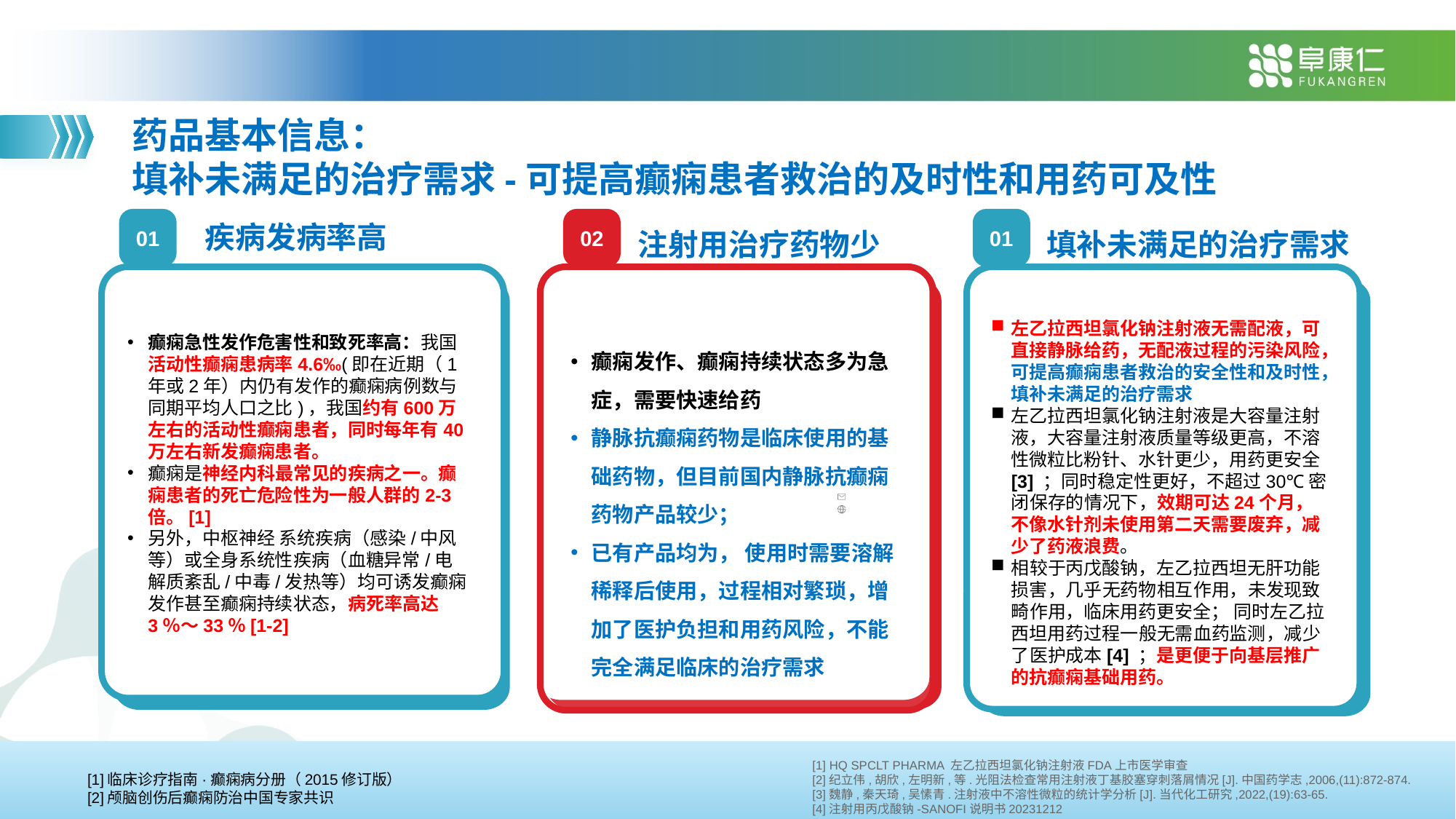

药品基本信息：
填补未满足的治疗需求-可提高癫痫患者救治的及时性和用药可及性

01
02
01
疾病发病率高
注射用治疗药物少
填补未满足的治疗需求

左乙拉西坦氯化钠注射液无需配液，可直接静脉给药，无配液过程的污染风险，可提高癫痫患者救治的安全性和及时性，填补未满足的治疗需求
左乙拉西坦氯化钠注射液是大容量注射液，大容量注射液质量等级更高，不溶性微粒比粉针、水针更少，用药更安全[3] ；同时稳定性更好，不超过30℃密闭保存的情况下，效期可达24个月，不像水针剂未使用第二天需要废弃，减少了药液浪费。
相较于丙戊酸钠，左乙拉西坦无肝功能损害，几乎无药物相互作用，未发现致畸作用，临床用药更安全； 同时左乙拉西坦用药过程一般无需血药监测，减少了医护成本[4] ；是更便于向基层推广的抗癫痫基础用药。
癫痫急性发作危害性和致死率高：我国活动性癫痫患病率4.6‰(即在近期（1年或2年）内仍有发作的癫痫病例数与同期平均人口之比)，我国约有600万左右的活动性癫痫患者，同时每年有40万左右新发癫痫患者。
癫痫是神经内科最常见的疾病之一。癫痫患者的死亡危险性为一般人群的2-3倍。[1]
另外，中枢神经 系统疾病（感染/中风等）或全身系统性疾病（血糖异常/电解质紊乱/中毒/发热等）均可诱发癫痫发作甚至癫痫持续状态，病死率高达3％～33％[1-2]
癫痫发作、癫痫持续状态多为急症，需要快速给药
静脉抗癫痫药物是临床使用的基础药物，但目前国内静脉抗癫痫药物产品较少；
已有产品均为， 使用时需要溶解稀释后使用，过程相对繁琐，增加了医护负担和用药风险，不能完全满足临床的治疗需求

[1] HQ SPCLT PHARMA 左乙拉西坦氯化钠注射液FDA上市医学审查
[2]纪立伟,胡欣,左明新,等.光阻法检查常用注射液丁基胶塞穿刺落屑情况[J].中国药学志,2006,(11):872-874.
[3]魏静,秦天琦,吴愫青.注射液中不溶性微粒的统计学分析[J].当代化工研究,2022,(19):63-65.
[4]注射用丙戊酸钠-SANOFI说明书20231212
[1]临床诊疗指南·癫痫病分册（2015修订版）
[2]颅脑创伤后癫痫防治中国专家共识